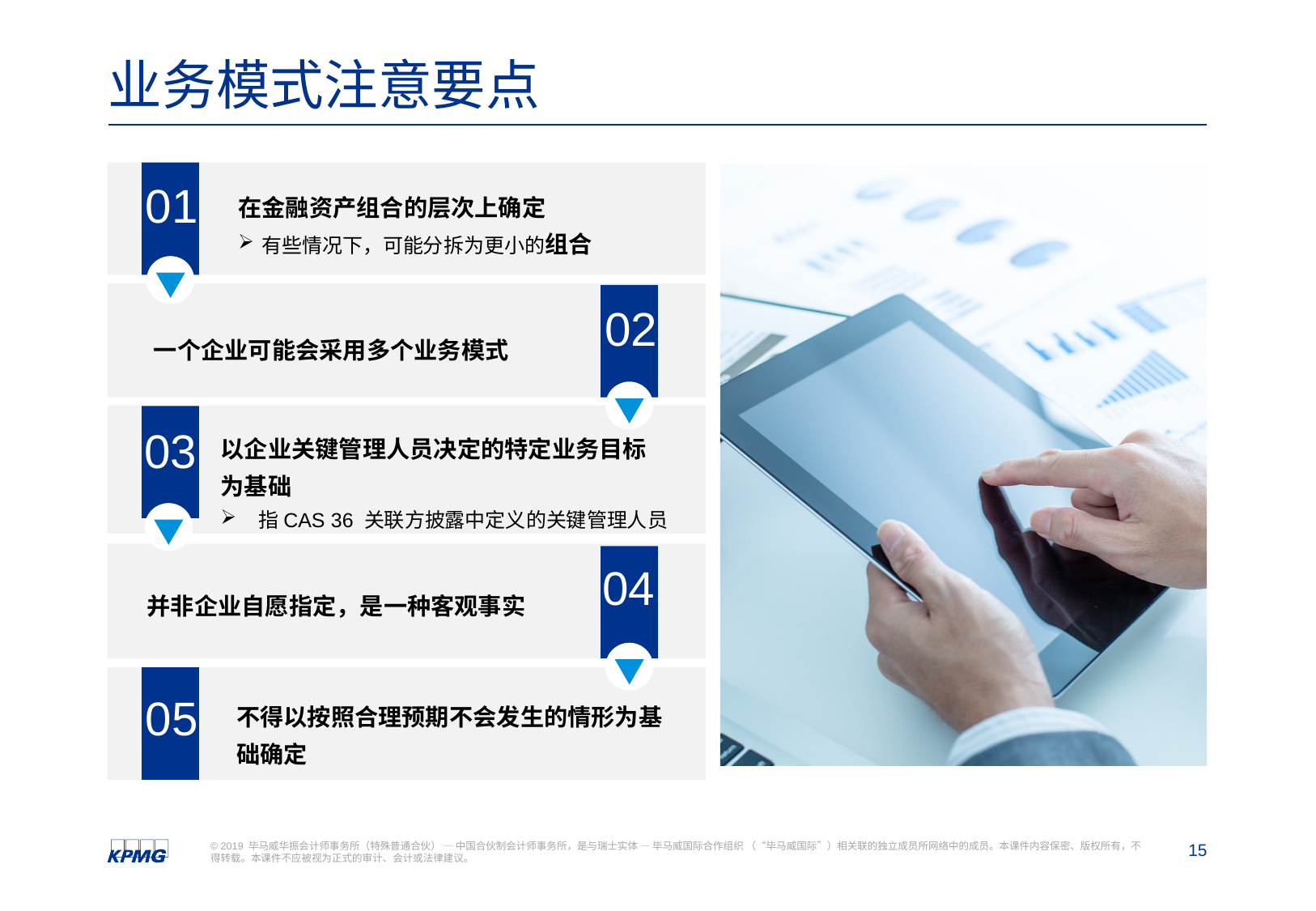

# 业务模式注意要点

01
在金融资产组合的层次上确定
有些情况下，可能分拆为更小的组合

02
一个企业可能会采用多个业务模式

03
以企业关键管理人员决定的特定业务目标为基础
指CAS 36 关联方披露中定义的关键管理人员

04
并非企业自愿指定，是一种客观事实

05
不得以按照合理预期不会发生的情形为基础确定